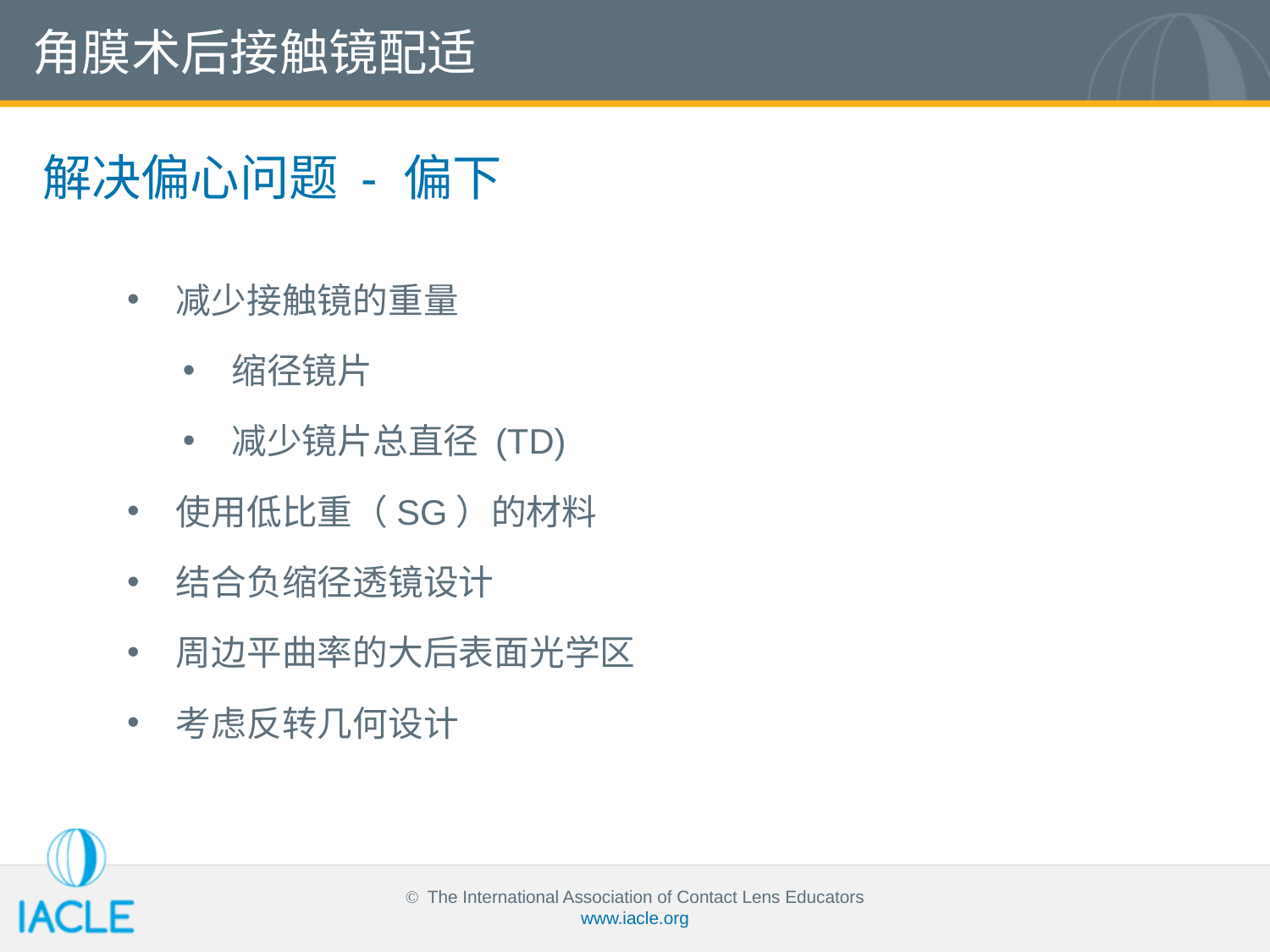

角膜术后接触镜配适
解决偏心问题 - 偏下
减少接触镜的重量
缩径镜片
减少镜片总直径 (TD)
使用低比重（SG）的材料
结合负缩径透镜设计
周边平曲率的大后表面光学区
考虑反转几何设计